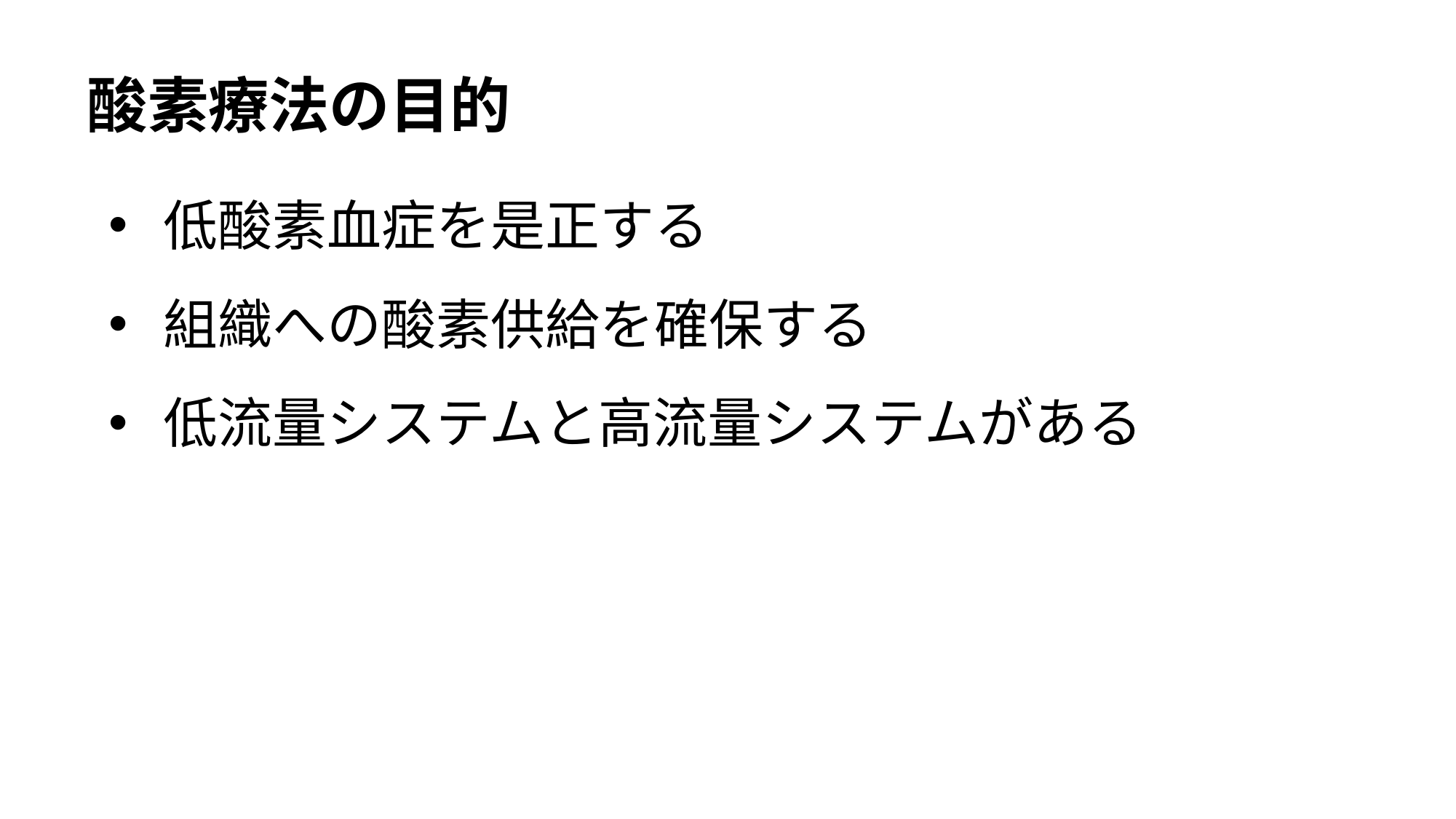

酸素療法の目的
低酸素血症を是正する
組織への酸素供給を確保する
低流量システムと高流量システムがある